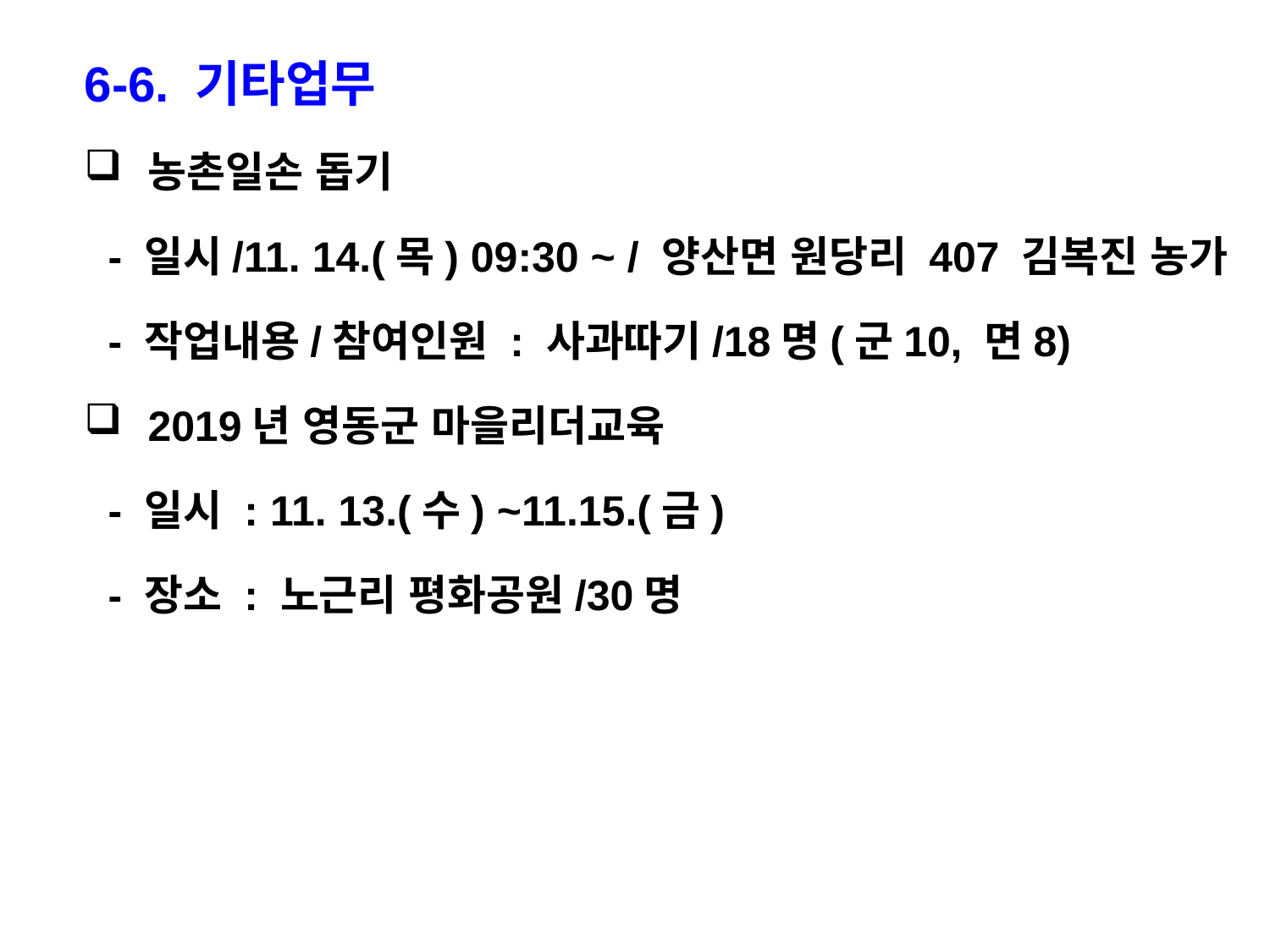

6-6. 기타업무
농촌일손 돕기
  - 일시/11. 14.(목) 09:30 ~ / 양산면 원당리 407 김복진 농가
  - 작업내용/참여인원 : 사과따기/18명(군10, 면8)
2019년 영동군 마을리더교육
  - 일시 : 11. 13.(수) ~11.15.(금)
  - 장소 : 노근리 평화공원/30명